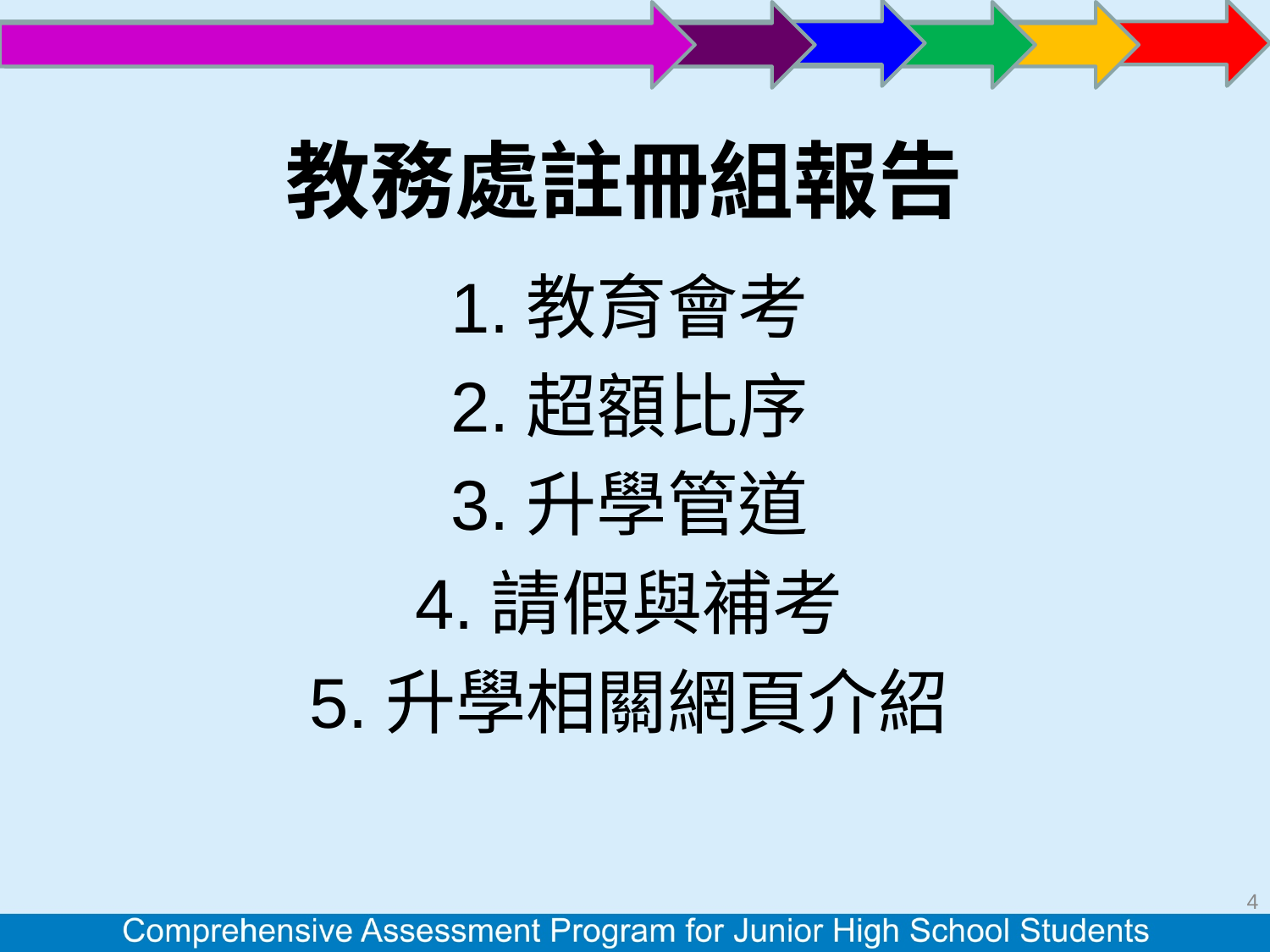

# 教務處註冊組報告
1.教育會考
2.超額比序
3.升學管道
4.請假與補考
5.升學相關網頁介紹

4